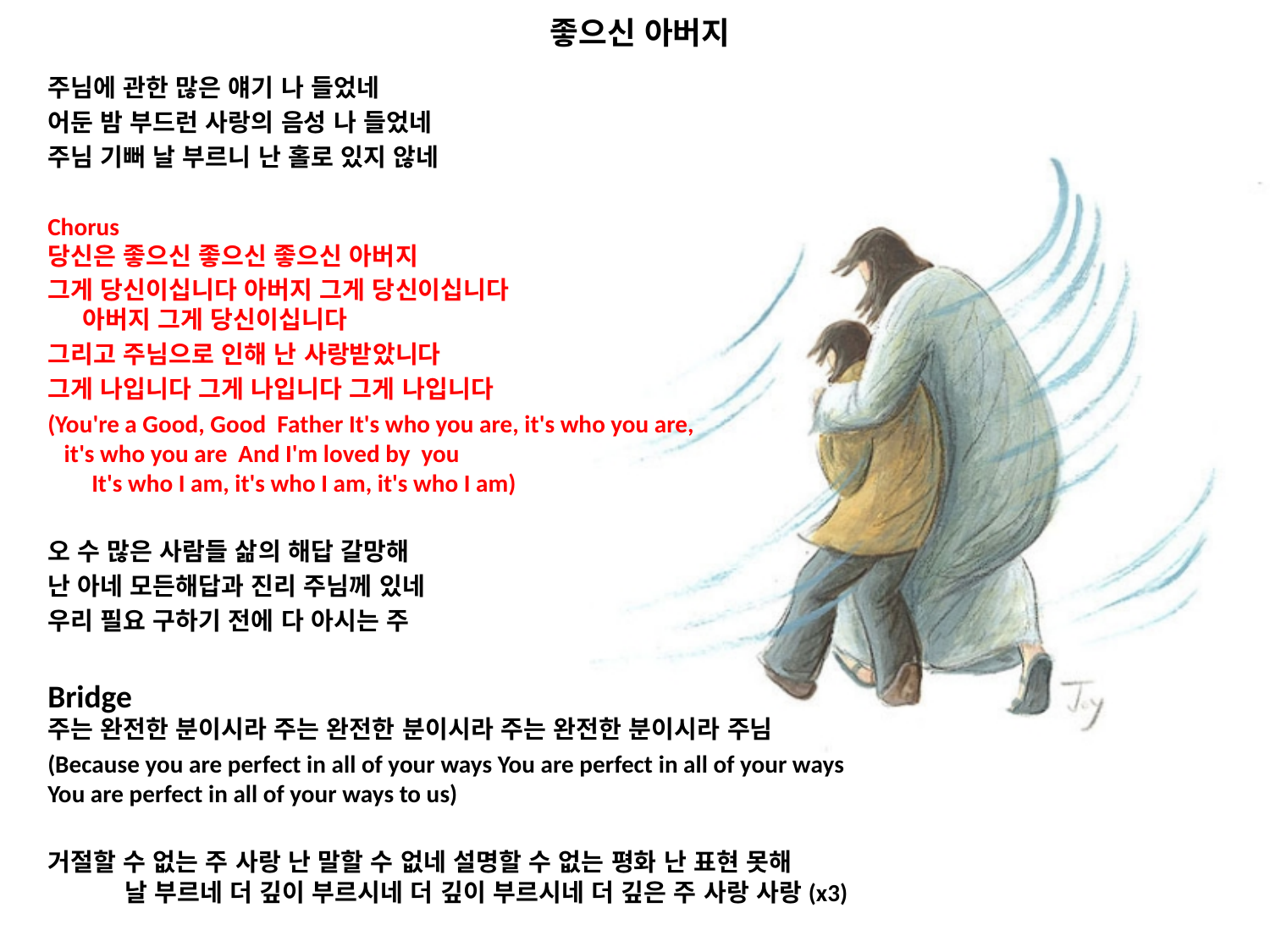

# 좋으신 아버지
주님에 관한 많은 얘기 나 들었네
어둔 밤 부드런 사랑의 음성 나 들었네
주님 기뻐 날 부르니 난 홀로 있지 않네

Chorus                                                                                                                                    당신은 좋으신 좋으신 좋으신 아버지
그게 당신이십니다 아버지 그게 당신이십니다                                                        아버지 그게 당신이십니다
그리고 주님으로 인해 난 사랑받았니다
그게 나입니다 그게 나입니다 그게 나입니다
(You're a Good, Good  Father It's who you are, it's who you are,                                  it's who you are  And I'm loved by  you                                                                                  It's who I am, it's who I am, it's who I am)

오 수 많은 사람들 삶의 해답 갈망해
난 아네 모든해답과 진리 주님께 있네
우리 필요 구하기 전에 다 아시는 주

Bridge
주는 완전한 분이시라 주는 완전한 분이시라 주는 완전한 분이시라 주님
(Because you are perfect in all of your ways You are perfect in all of your ways
You are perfect in all of your ways to us)

거절할 수 없는 주 사랑 난 말할 수 없네 설명할 수 없는 평화 난 표현 못해                     날 부르네 더 깊이 부르시네 더 깊이 부르시네 더 깊은 주 사랑 사랑(x3)